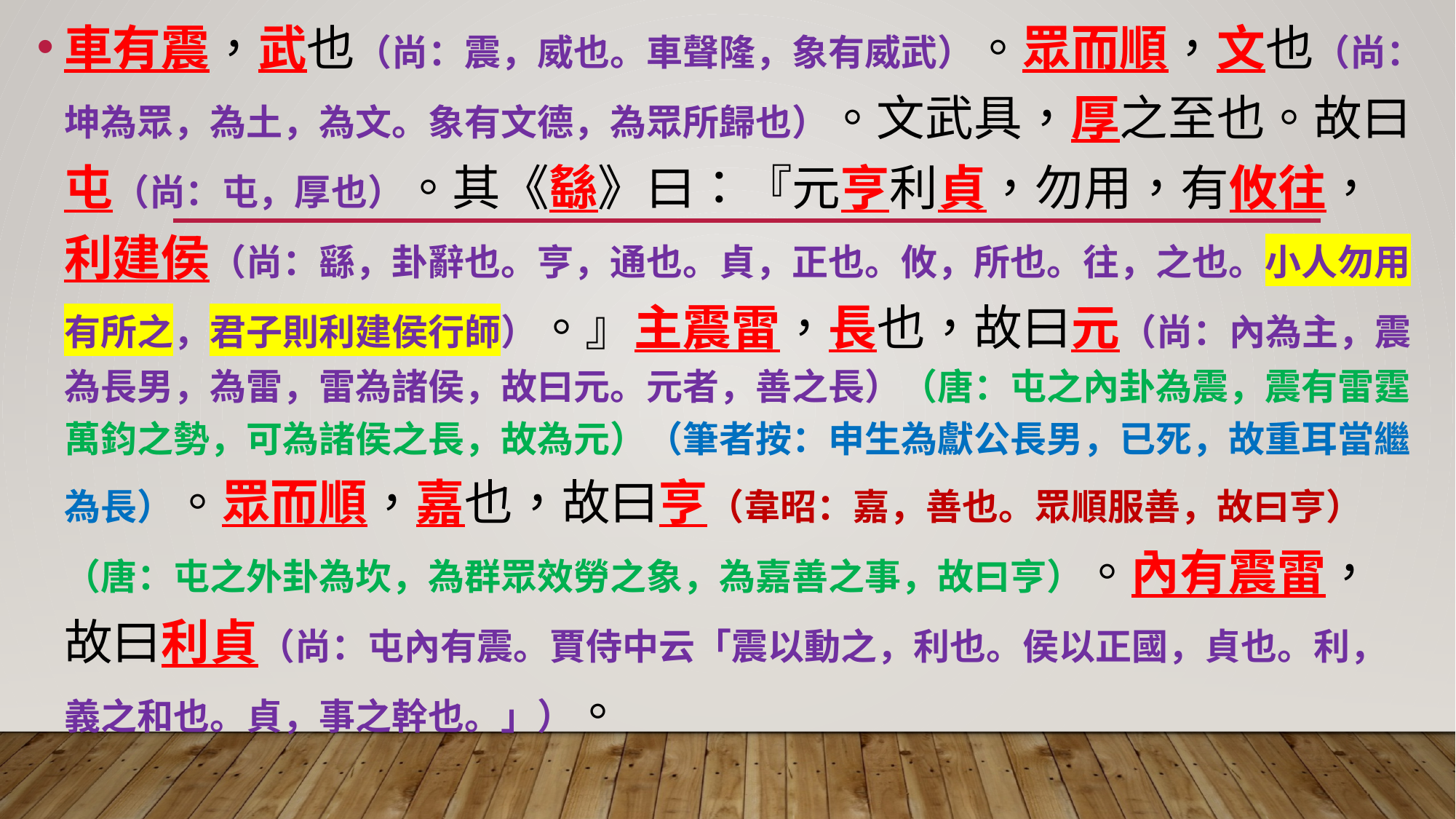

車有震，武也（尚：震，威也。車聲隆，象有威武）。眾而順，文也（尚：坤為眾，為土，為文。象有文德，為眾所歸也）。文武具，厚之至也。故曰屯（尚：屯，厚也）。其《繇》曰：『元亨利貞，勿用，有攸往，利建侯（尚：繇，卦辭也。亨，通也。貞，正也。攸，所也。往，之也。小人勿用有所之，君子則利建侯行師）。』主震雷，長也，故曰元（尚：內為主，震為長男，為雷，雷為諸侯，故曰元。元者，善之長）（唐：屯之內卦為震，震有雷霆萬鈞之勢，可為諸侯之長，故為元）（筆者按：申生為獻公長男，已死，故重耳當繼為長）。眾而順，嘉也，故曰亨（韋昭：嘉，善也。眾順服善，故曰亨）（唐：屯之外卦為坎，為群眾效勞之象，為嘉善之事，故曰亨）。內有震雷，故曰利貞（尚：屯內有震。賈侍中云「震以動之，利也。侯以正國，貞也。利，義之和也。貞，事之幹也。」）。